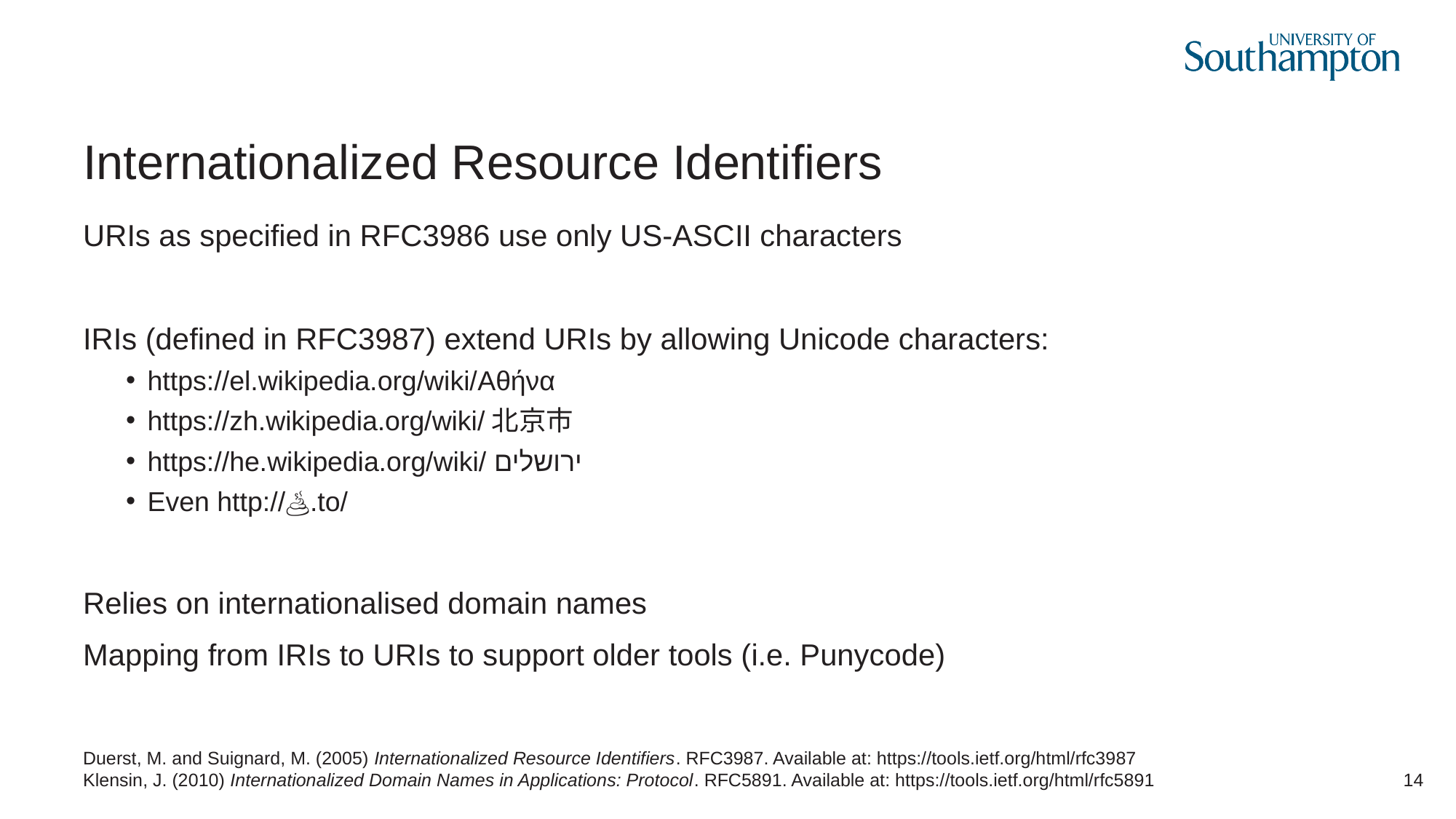

# Internationalized Resource Identifiers
URIs as specified in RFC3986 use only US-ASCII characters

IRIs (defined in RFC3987) extend URIs by allowing Unicode characters:
https://el.wikipedia.org/wiki/Αθήνα
https://zh.wikipedia.org/wiki/北京市
https://he.wikipedia.org/wiki/ ירושלים
Even http://💩.to/

Relies on internationalised domain names
Mapping from IRIs to URIs to support older tools (i.e. Punycode)
Duerst, M. and Suignard, M. (2005) Internationalized Resource Identifiers. RFC3987. Available at: https://tools.ietf.org/html/rfc3987
Klensin, J. (2010) Internationalized Domain Names in Applications: Protocol. RFC5891. Available at: https://tools.ietf.org/html/rfc5891